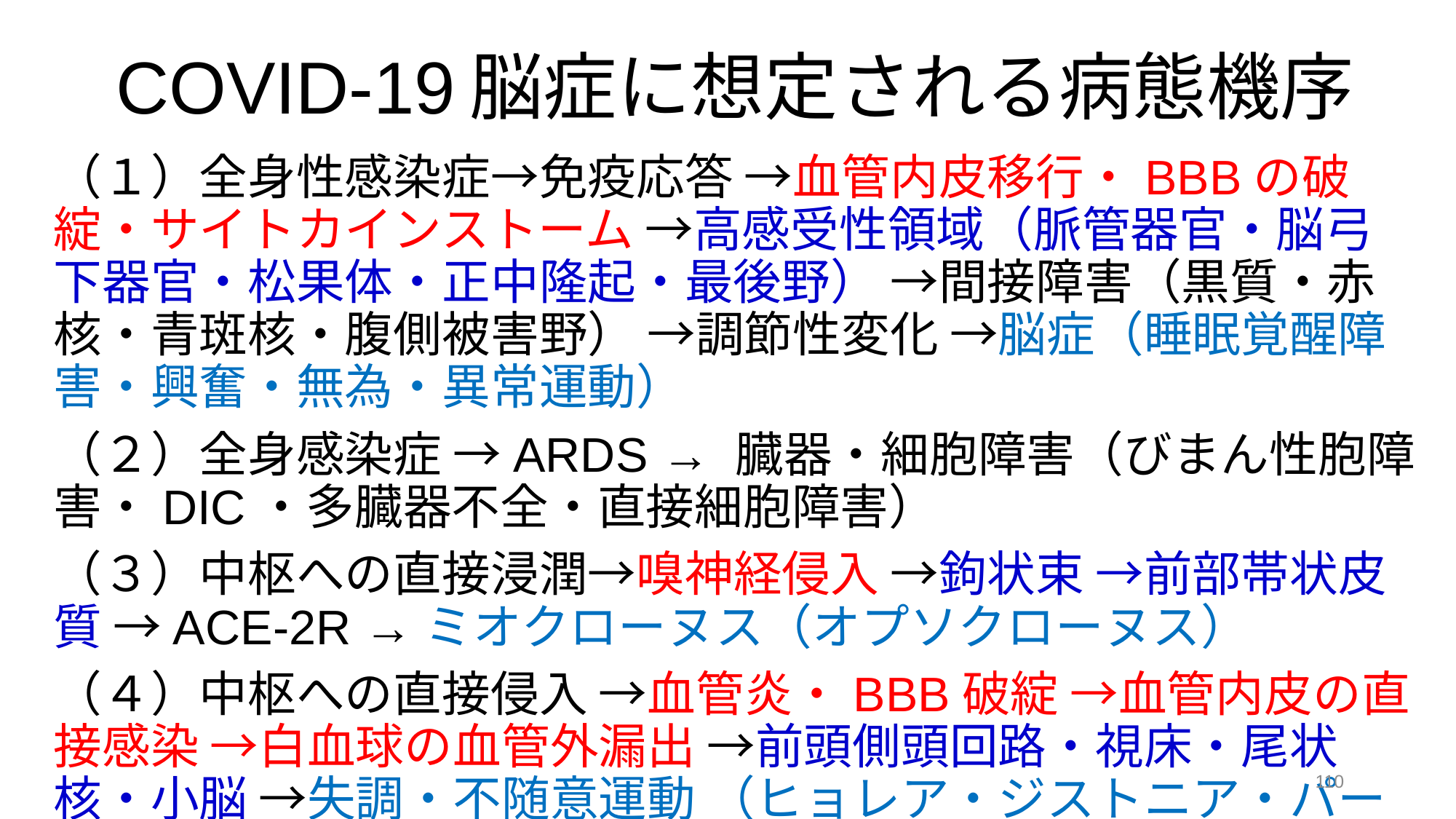

# COVID-19脳症に想定される病態機序
（１）全身性感染症→免疫応答 →血管内皮移行・BBBの破綻・サイトカインストーム →高感受性領域（脈管器官・脳弓下器官・松果体・正中隆起・最後野） →間接障害（黒質・赤核・青斑核・腹側被害野） →調節性変化 →脳症（睡眠覚醒障害・興奮・無為・異常運動）
（２）全身感染症 →ARDS → 臓器・細胞障害（びまん性胞障害・DIC・多臓器不全・直接細胞障害）
（３）中枢への直接浸潤→嗅神経侵入 →鉤状束 →前部帯状皮質 →ACE-2R →ミオクローヌス（オプソクローヌス）
（４）中枢への直接侵入 →血管炎・BBB破綻 →血管内皮の直接感染 →白血球の血管外漏出 →前頭側頭回路・視床・尾状核・小脳 →失調・不随意運動 （ヒョレア・ジストニア・パーキンソニズム）

110